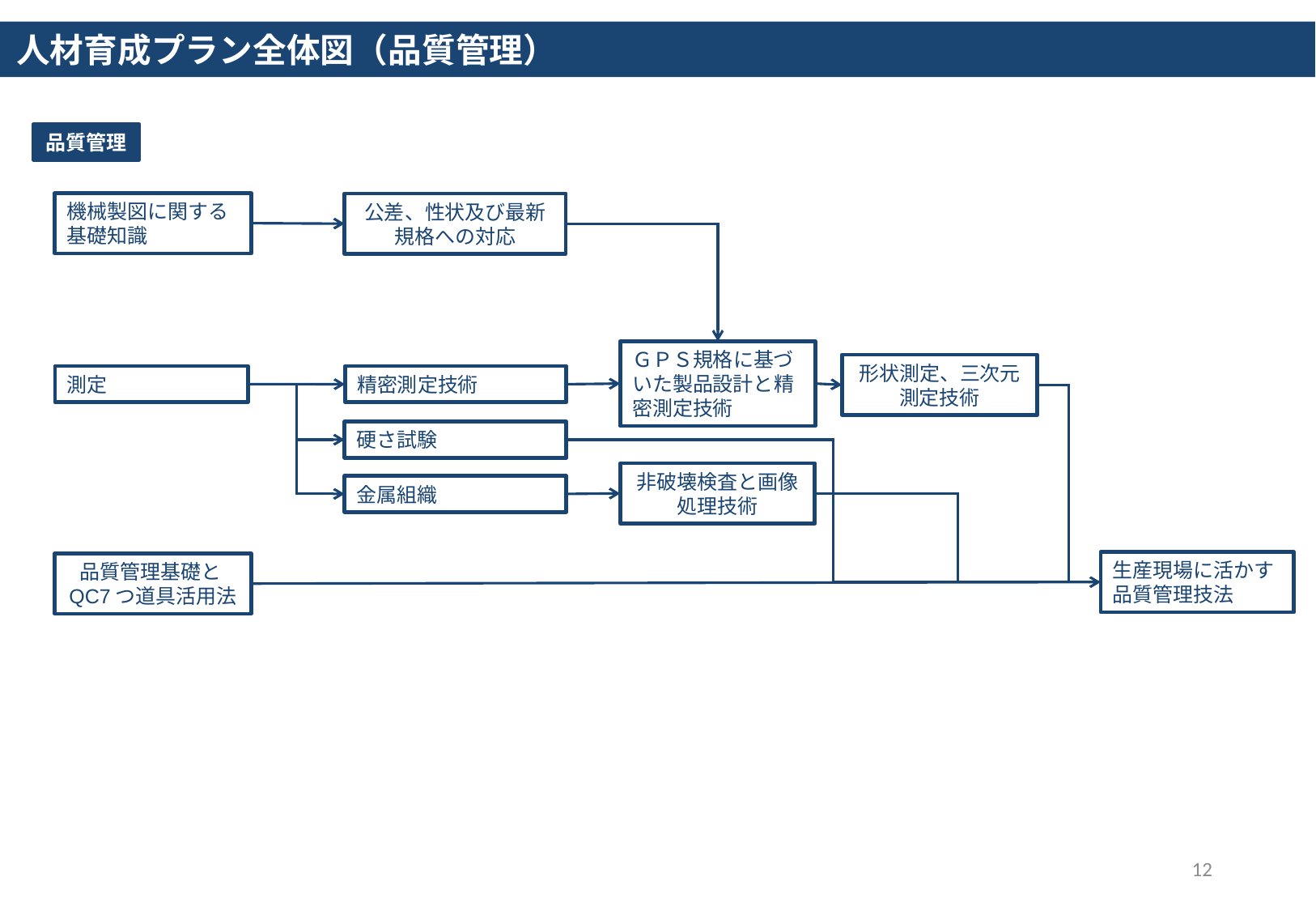

人材育成プラン全体図（品質管理）
品質管理
機械製図に関する基礎知識
公差、性状及び最新規格への対応
ＧＰＳ規格に基づいた製品設計と精密測定技術
形状測定、三次元測定技術
測定
精密測定技術
硬さ試験
非破壊検査と画像処理技術
金属組織
生産現場に活かす品質管理技法
品質管理基礎とQC7つ道具活用法
12